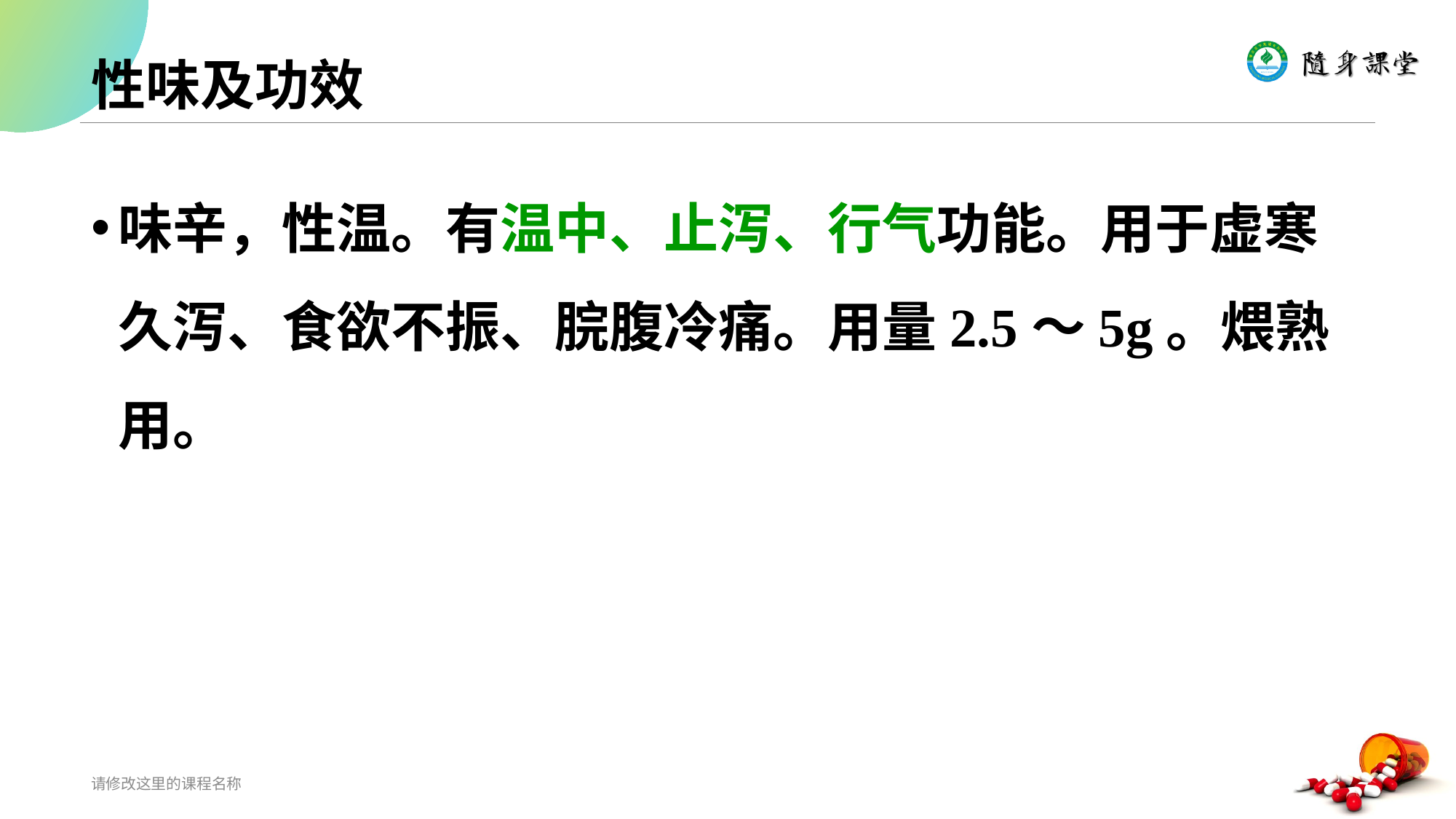

# 性味及功效
味辛，性温。有温中、止泻、行气功能。用于虚寒久泻、食欲不振、脘腹冷痛。用量2.5～5g。煨熟用。
请修改这里的课程名称
14